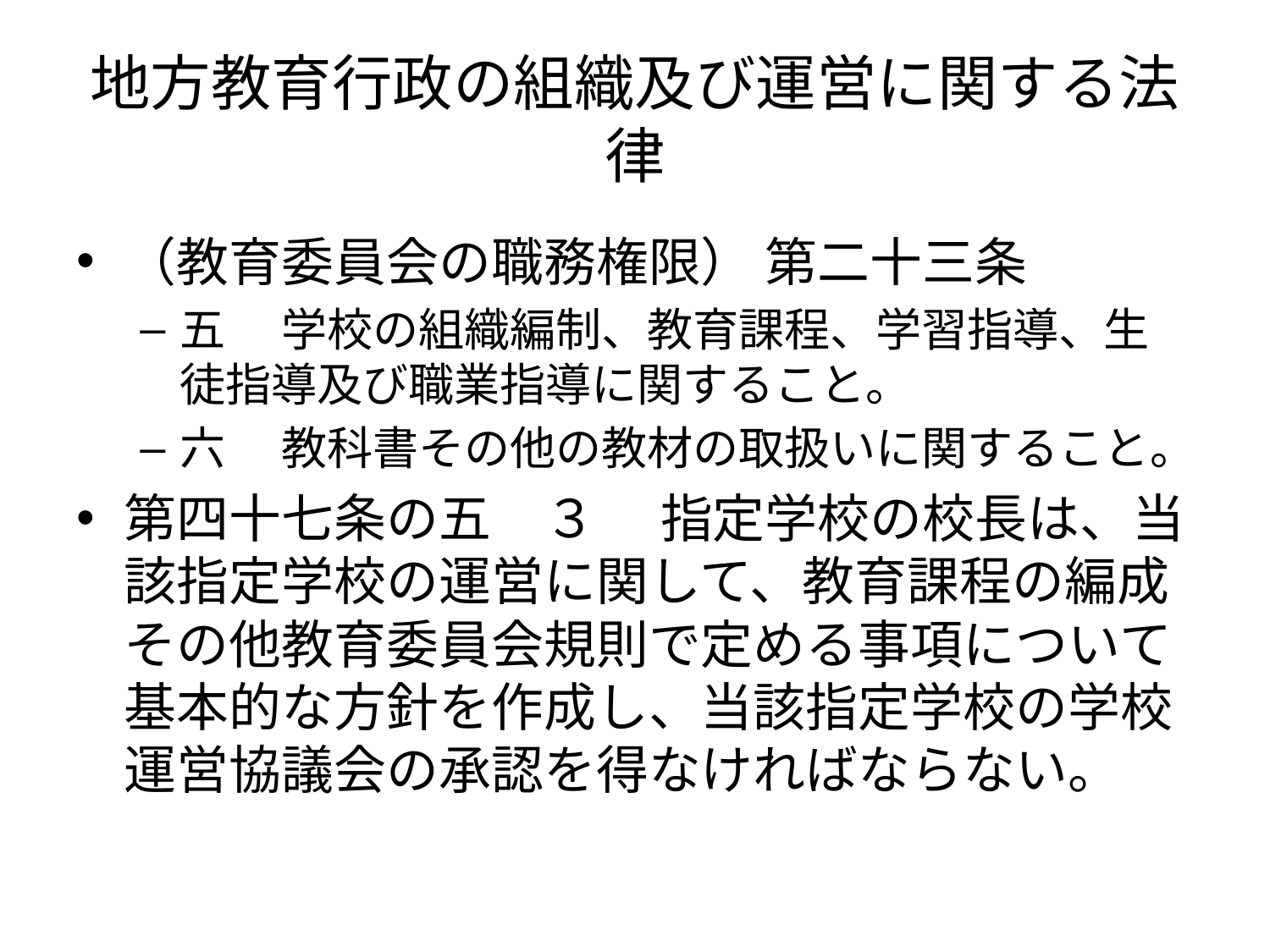

# 地方教育行政の組織及び運営に関する法律
（教育委員会の職務権限） 第二十三条
五 　学校の組織編制、教育課程、学習指導、生徒指導及び職業指導に関すること。
六 　教科書その他の教材の取扱いに関すること。
第四十七条の五　３ 　指定学校の校長は、当該指定学校の運営に関して、教育課程の編成その他教育委員会規則で定める事項について基本的な方針を作成し、当該指定学校の学校運営協議会の承認を得なければならない。